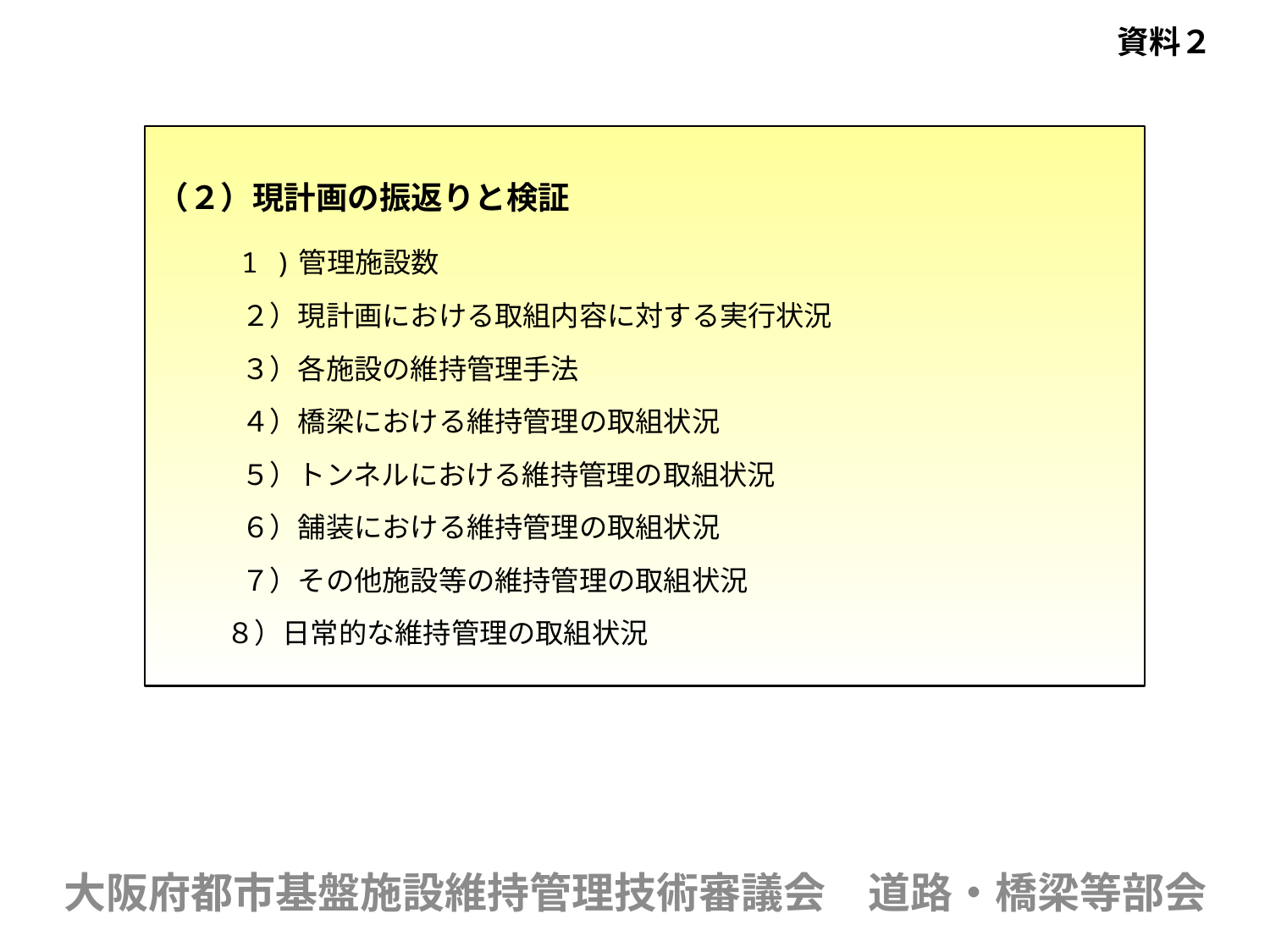

資料２
（２）現計画の振返りと検証
　　  1 )管理施設数
　　　２）現計画における取組内容に対する実行状況
　　　３）各施設の維持管理手法
　　　４）橋梁における維持管理の取組状況
　　　５）トンネルにおける維持管理の取組状況
　　　６）舗装における維持管理の取組状況
　　　７）その他施設等の維持管理の取組状況
　　  ８）日常的な維持管理の取組状況
大阪府都市基盤施設維持管理技術審議会　道路・橋梁等部会